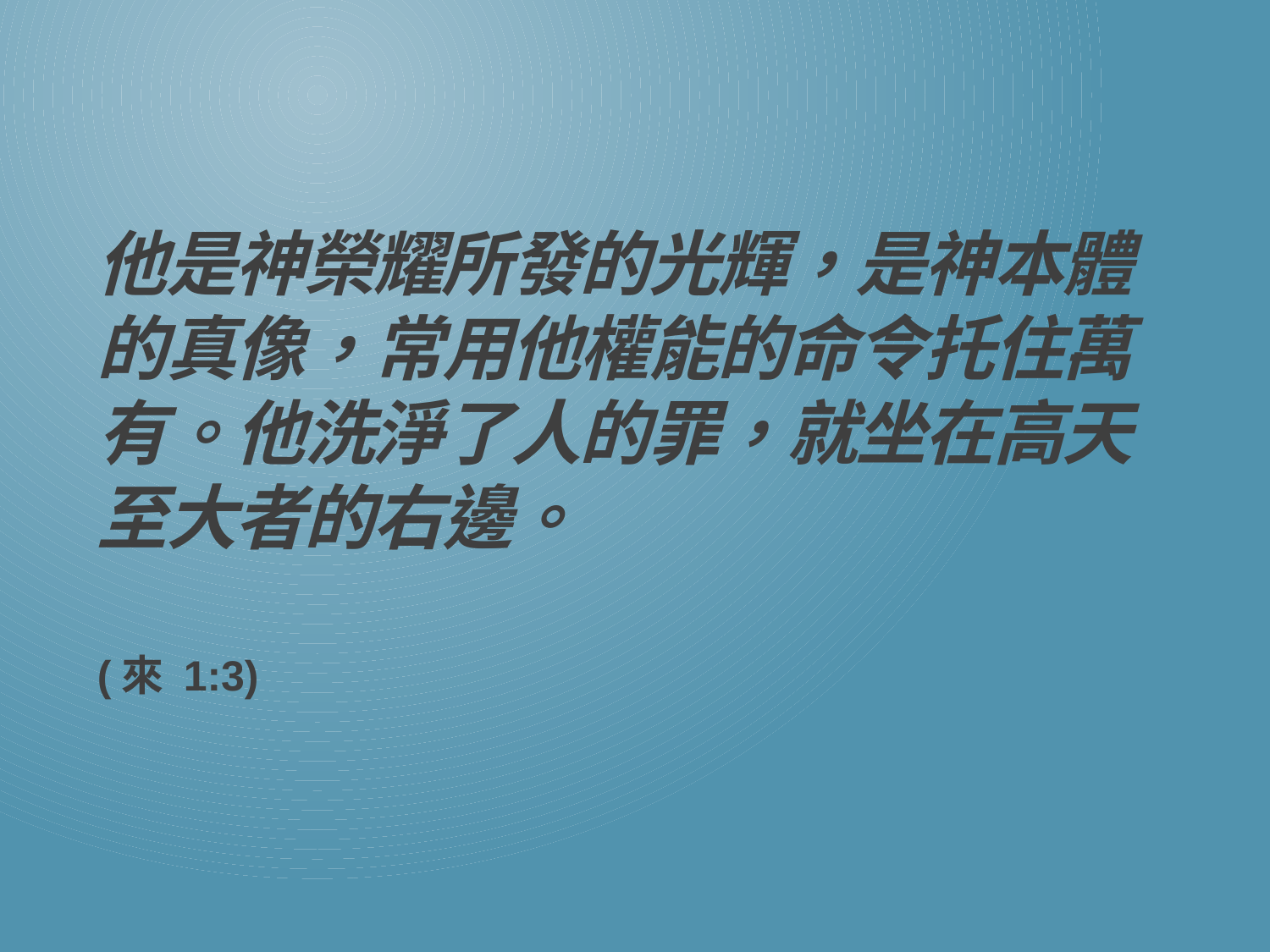

他 是 神 榮 耀 所 發 的 光 輝 ， 是 神 本 體 的 真 像 ， 常 用 他 權 能 的 命 令 托 住 萬 有 。 他 洗 淨 了 人 的 罪 ， 就 坐 在 高 天 至 大 者 的 右 邊 。

                                                                                                                (來 1:3)
#